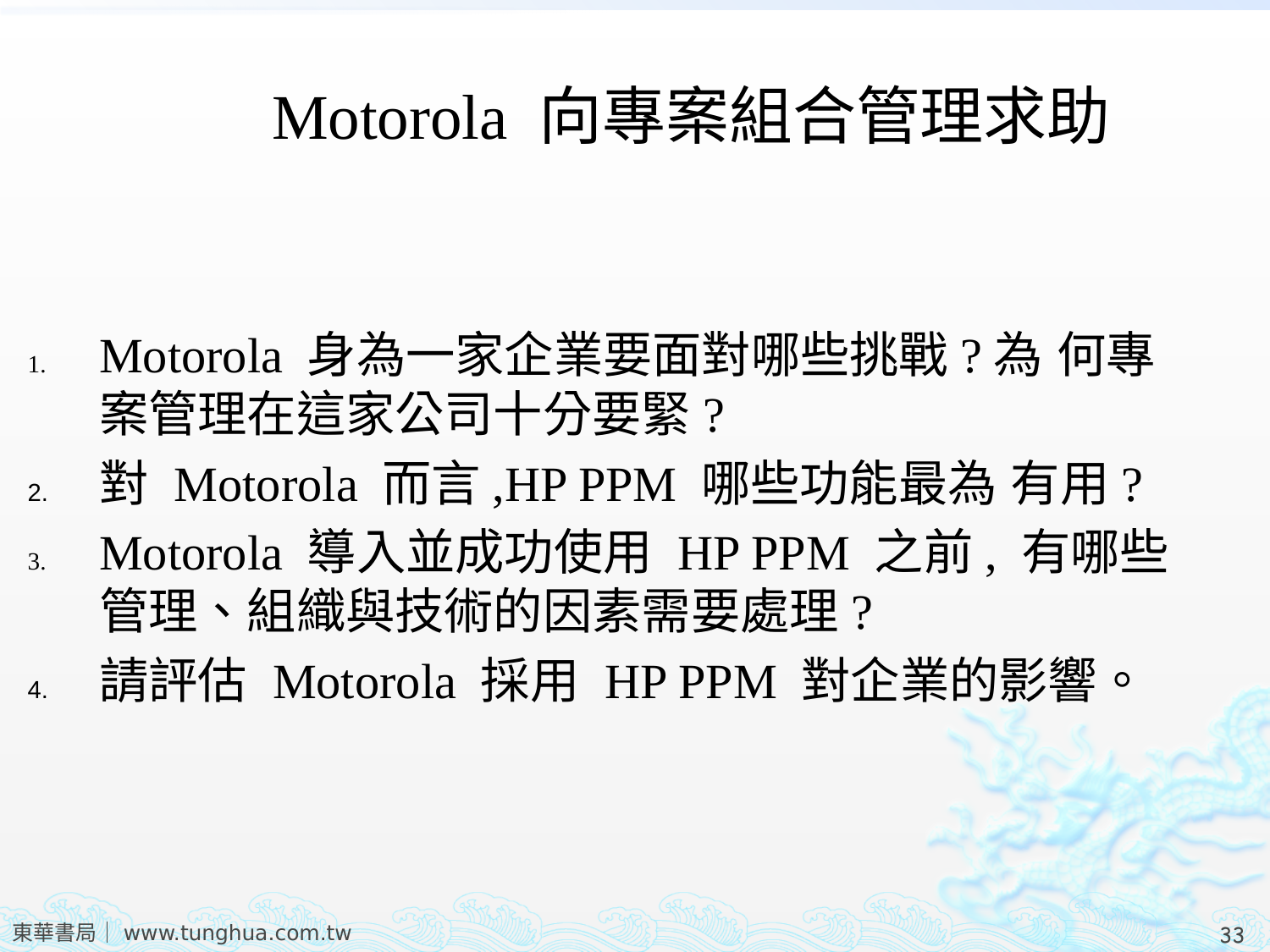

Motorola 向專案組合管理求助
Motorola 身為一家企業要面對哪些挑戰?為 何專案管理在這家公司十分要緊?
對 Motorola 而言,HP PPM 哪些功能最為 有用?
Motorola 導入並成功使用 HP PPM 之前, 有哪些管理、組織與技術的因素需要處理?
請評估 Motorola 採用 HP PPM 對企業的影響。